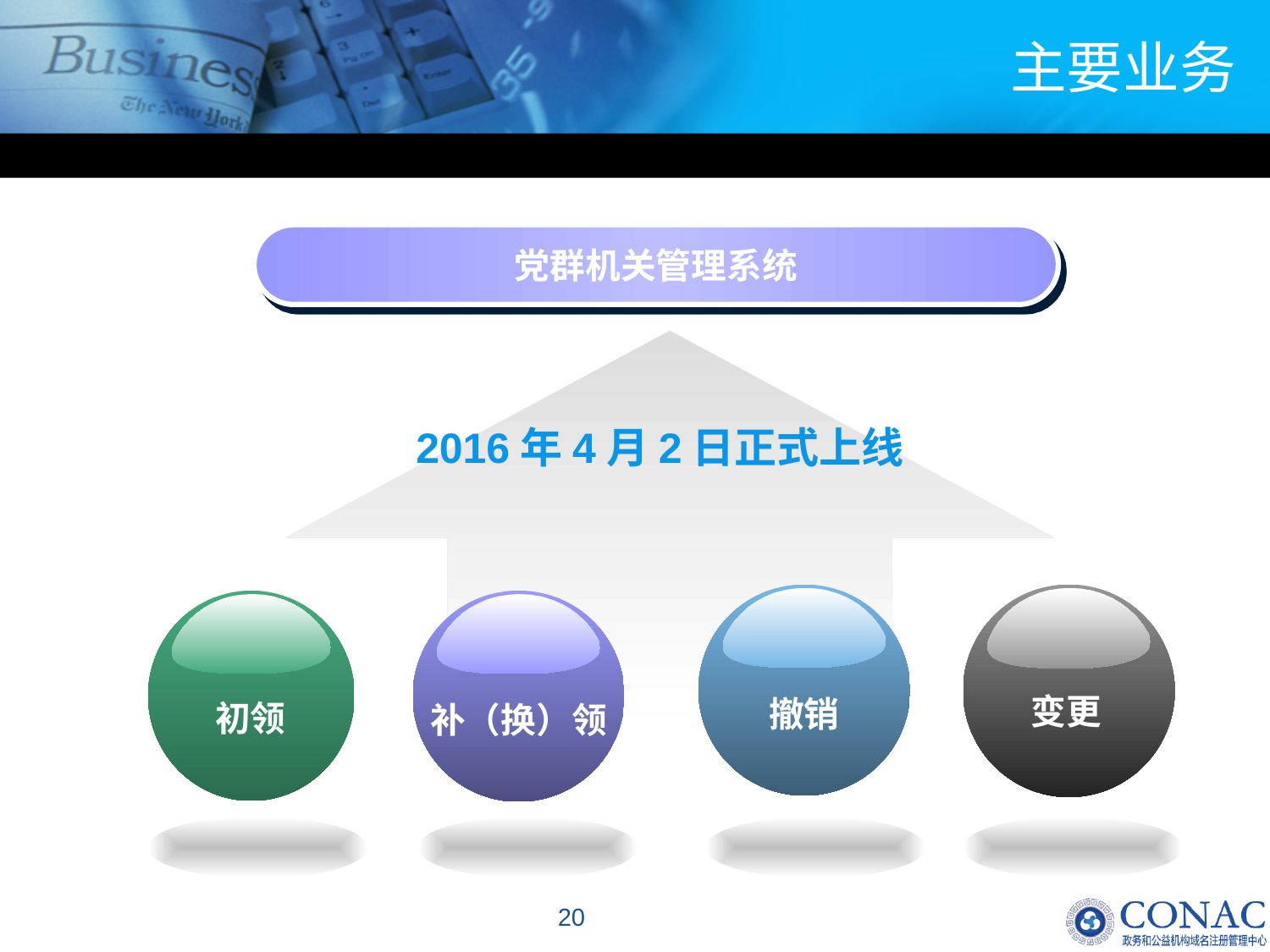

# 主要业务

党群机关管理系统

2016年4月2日正式上线

撤销

变更

初领

补（换）领

20